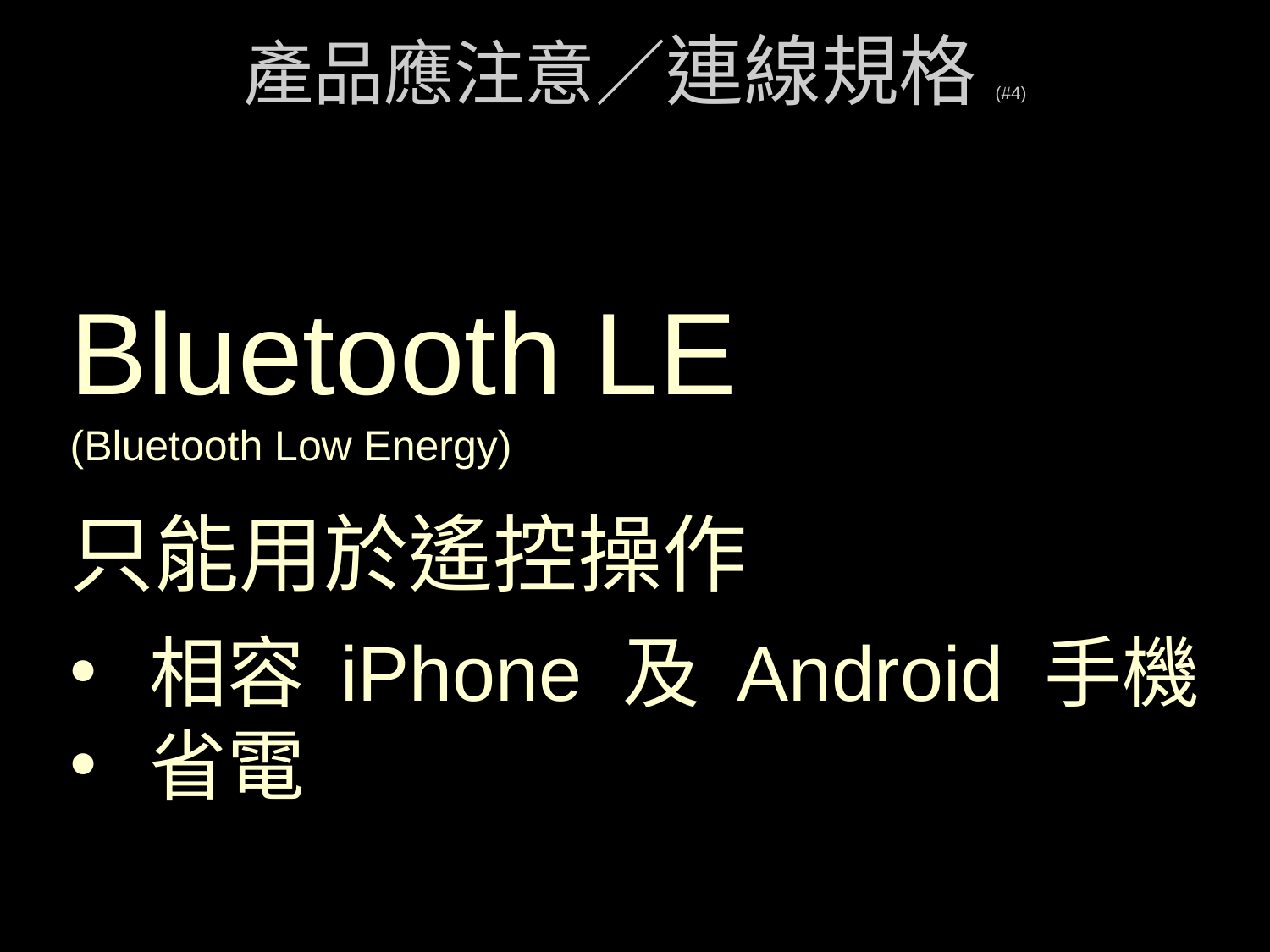

# 產品應注意／連線規格(#4)
Bluetooth LE
(Bluetooth Low Energy)
只能用於遙控操作
相容 iPhone 及 Android 手機
省電